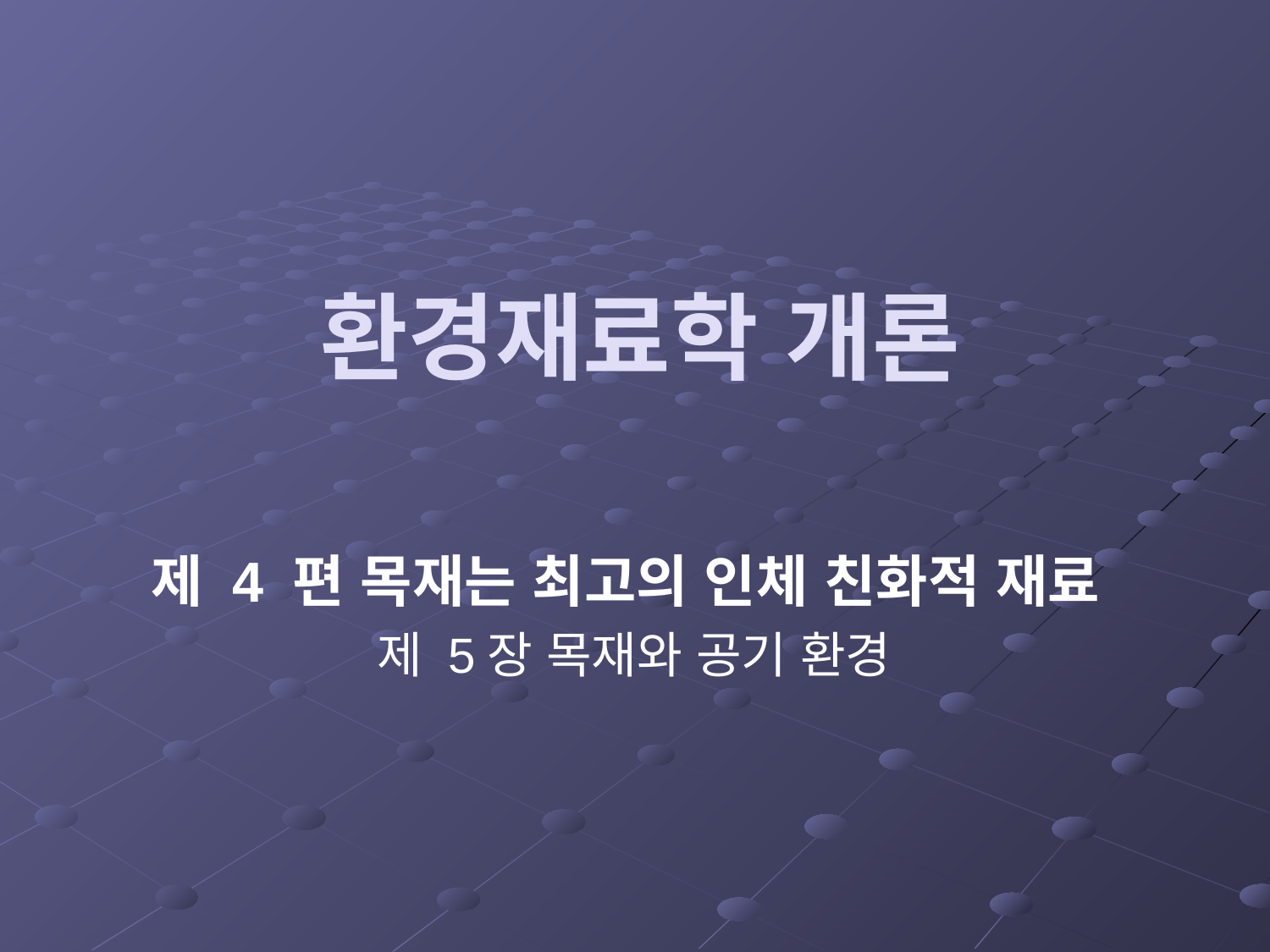

# 환경재료학 개론
제 4 편 목재는 최고의 인체 친화적 재료
제 5장 목재와 공기 환경